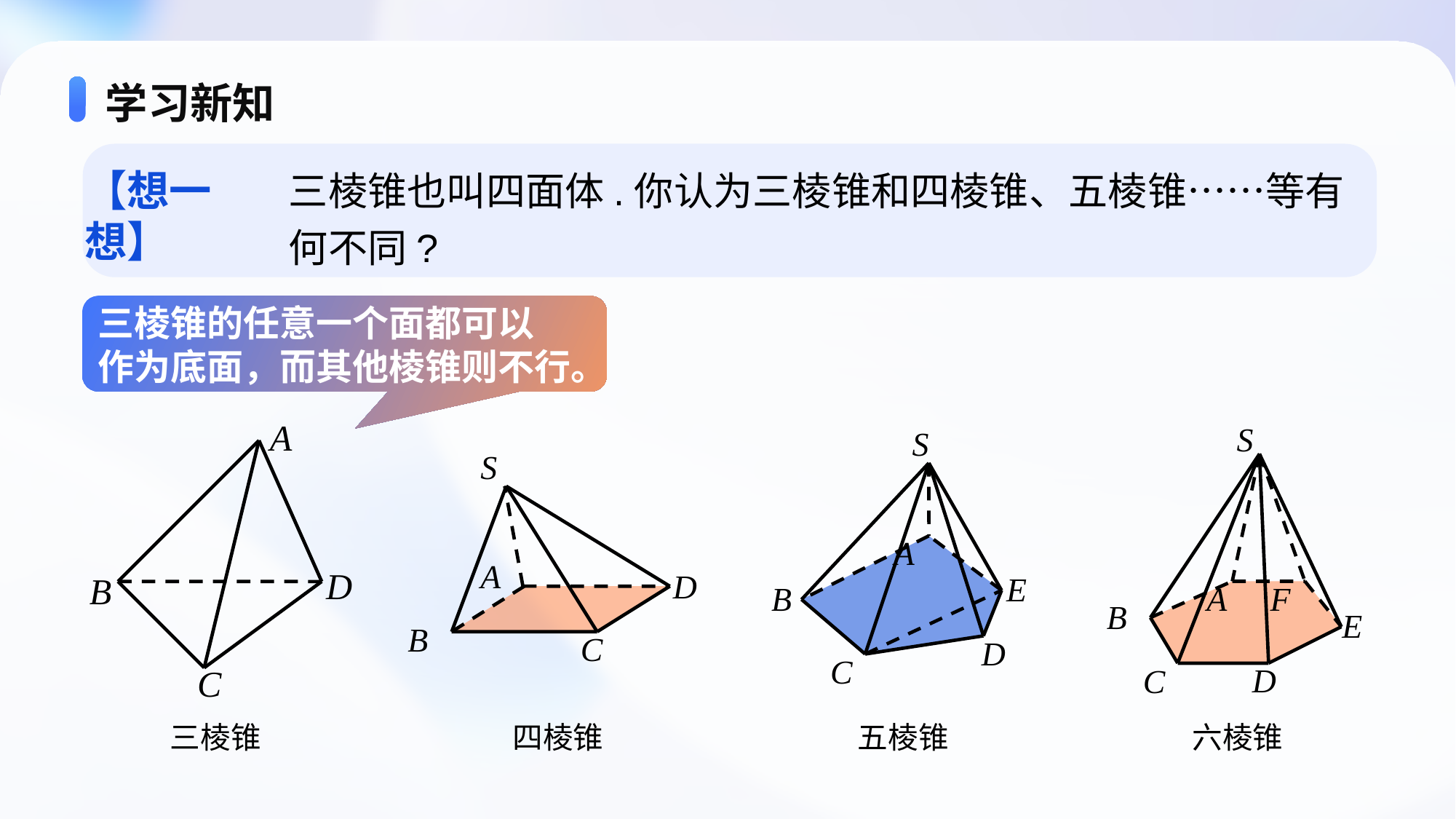

# 学习新知

三棱锥也叫四面体.你认为三棱锥和四棱锥、五棱锥……等有何不同?
【想一想】
三棱锥的任意一个面都可以
作为底面，而其他棱锥则不行。
A

D
B
C
S
S
S

A

A
D
E
B
A
F

B

E
B

C
D

C
D
C

三棱锥
四棱锥
五棱锥
六棱锥